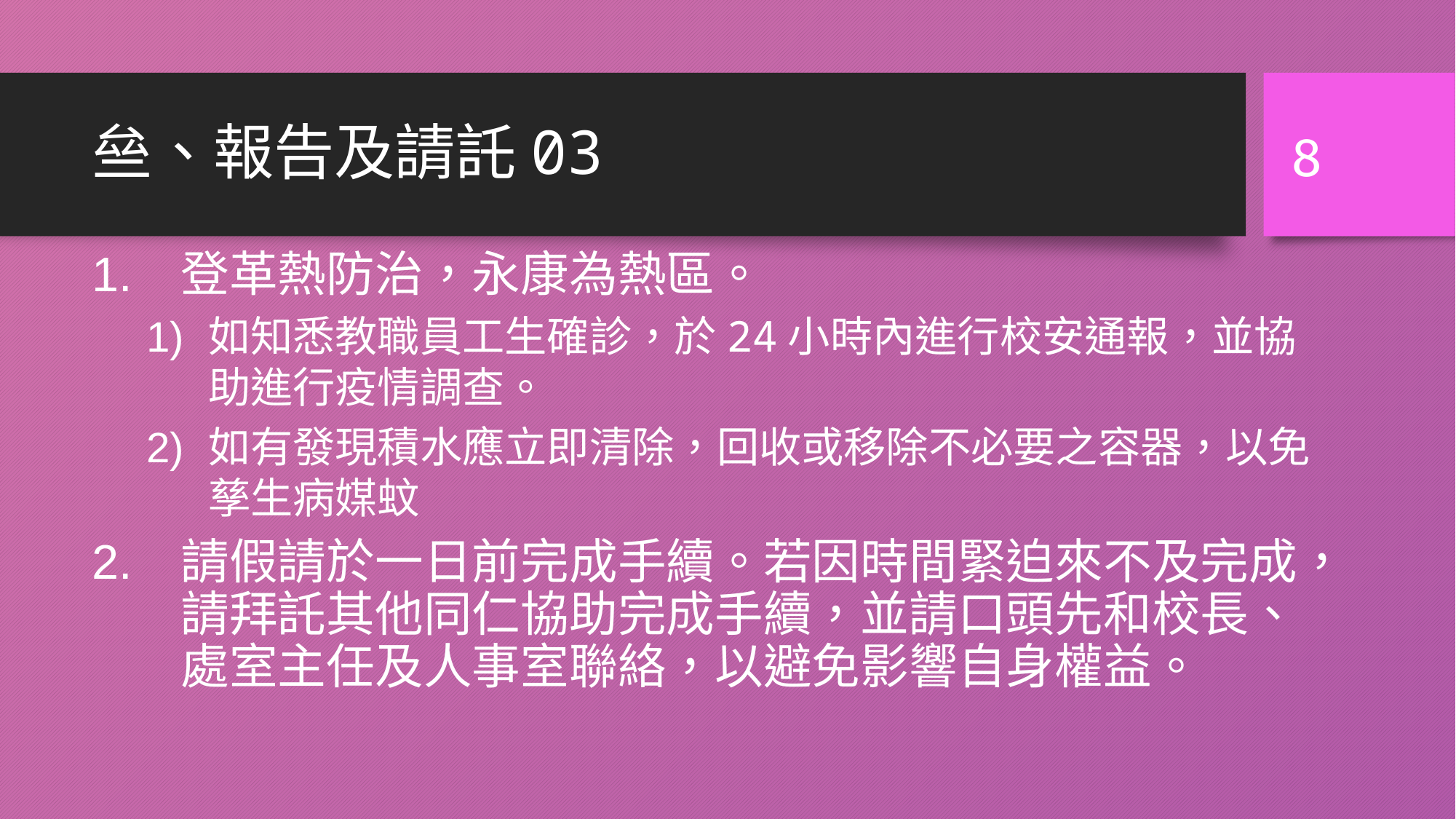

8
# 亝、報告及請託03
登革熱防治，永康為熱區。
如知悉教職員工生確診，於24小時內進行校安通報，並協助進行疫情調查。
如有發現積水應立即清除，回收或移除不必要之容器，以免孳生病媒蚊
請假請於一日前完成手續。若因時間緊迫來不及完成，請拜託其他同仁協助完成手續，並請口頭先和校長、處室主任及人事室聯絡，以避免影響自身權益。